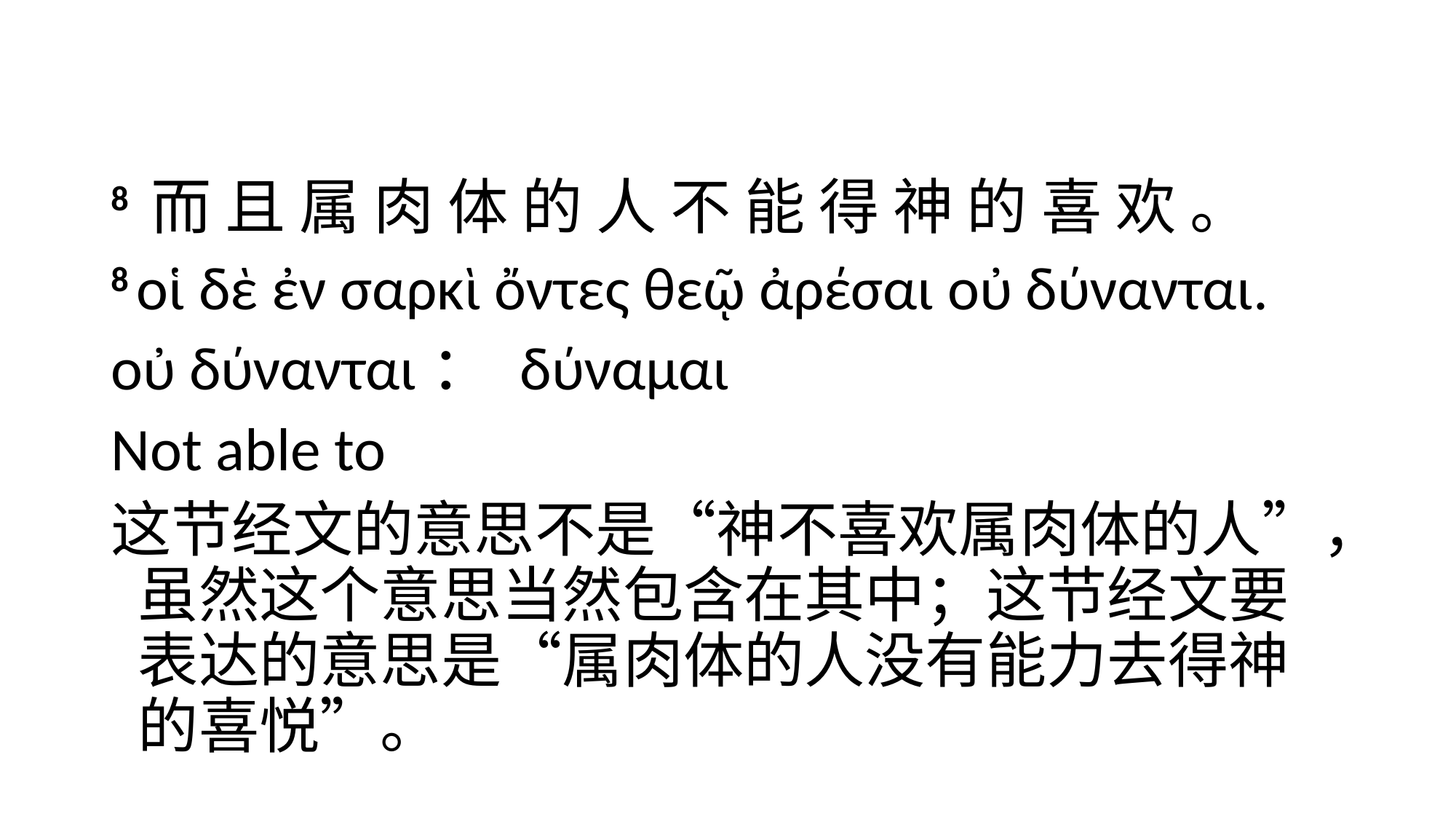

#
8 而 且 属 肉 体 的 人 不 能 得 神 的 喜 欢 。
8 οἱ δὲ ἐν σαρκὶ ὄντες θεῷ ἀρέσαι οὐ δύνανται.
οὐ δύνανται： δύναμαι
Not able to
这节经文的意思不是“神不喜欢属肉体的人”，虽然这个意思当然包含在其中；这节经文要表达的意思是“属肉体的人没有能力去得神的喜悦”。